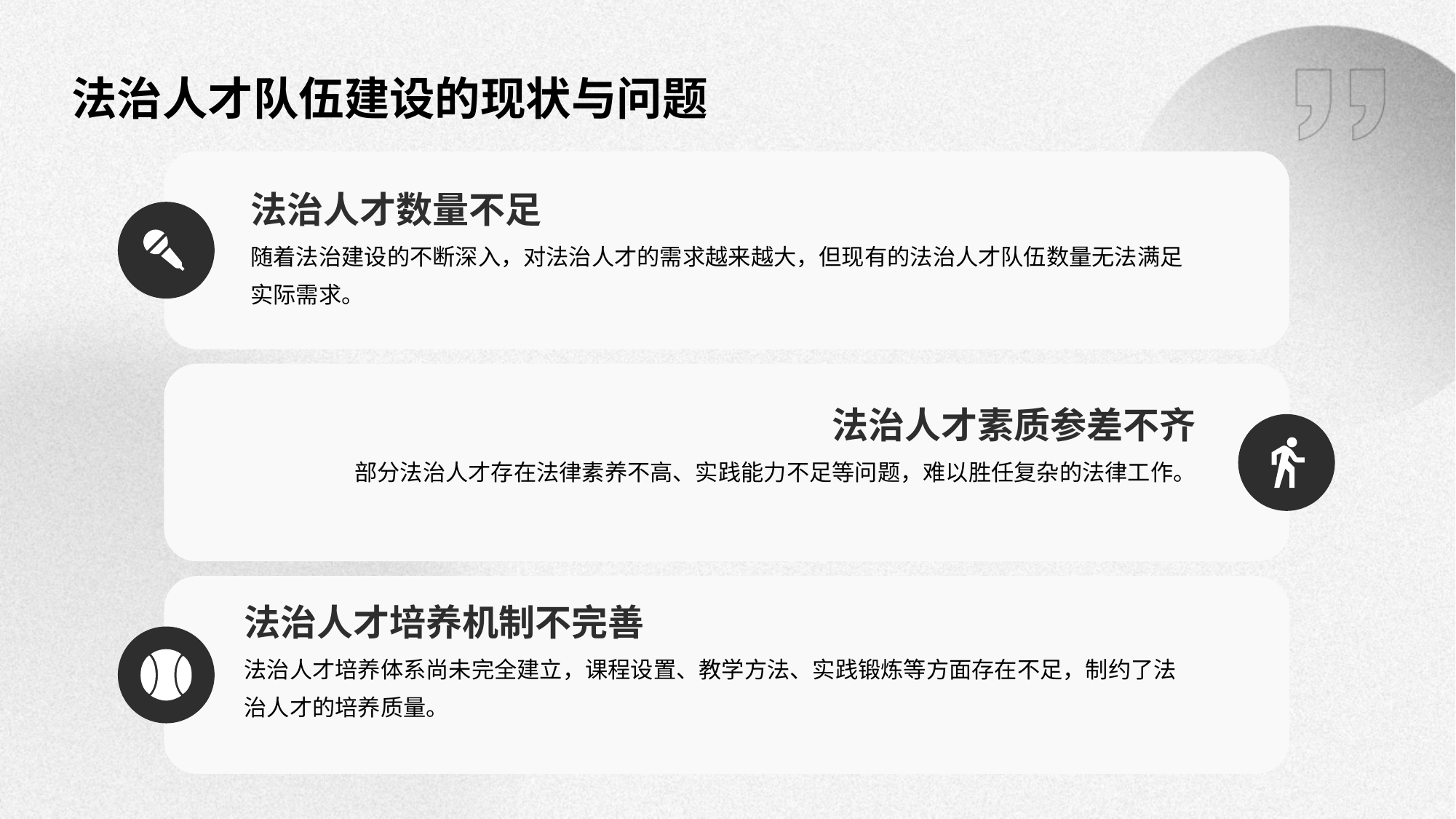

法治人才队伍建设的现状与问题

法治人才数量不足

随着法治建设的不断深入，对法治人才的需求越来越大，但现有的法治人才队伍数量无法满足实际需求。

法治人才素质参差不齐

部分法治人才存在法律素养不高、实践能力不足等问题，难以胜任复杂的法律工作。

法治人才培养机制不完善

法治人才培养体系尚未完全建立，课程设置、教学方法、实践锻炼等方面存在不足，制约了法治人才的培养质量。